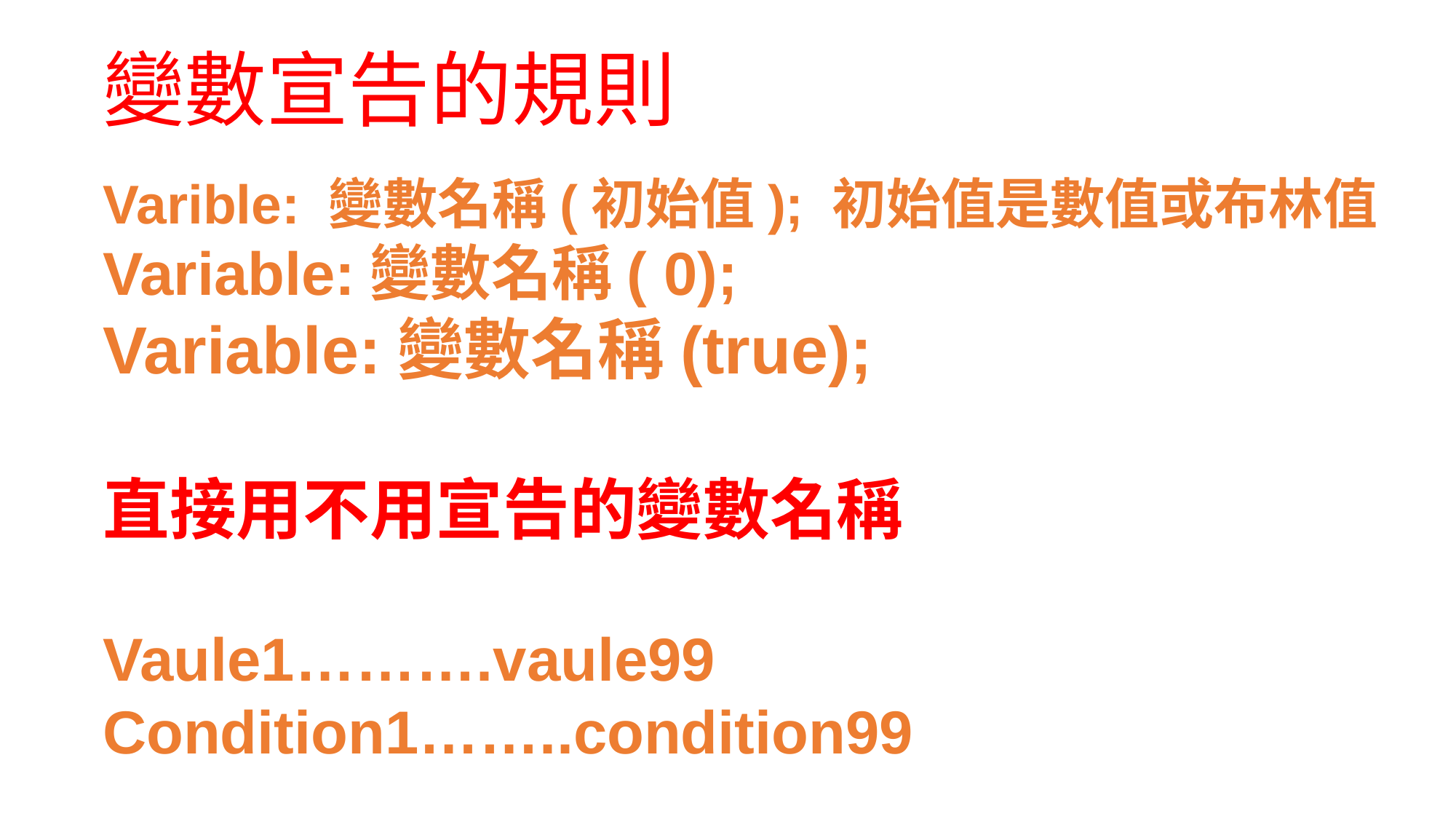

變數宣告的規則

Varible: 變數名稱(初始值); 初始值是數值或布林值
Variable:變數名稱( 0);
Variable:變數名稱(true);

直接用不用宣告的變數名稱

Vaule1……….vaule99
Condition1……..condition99